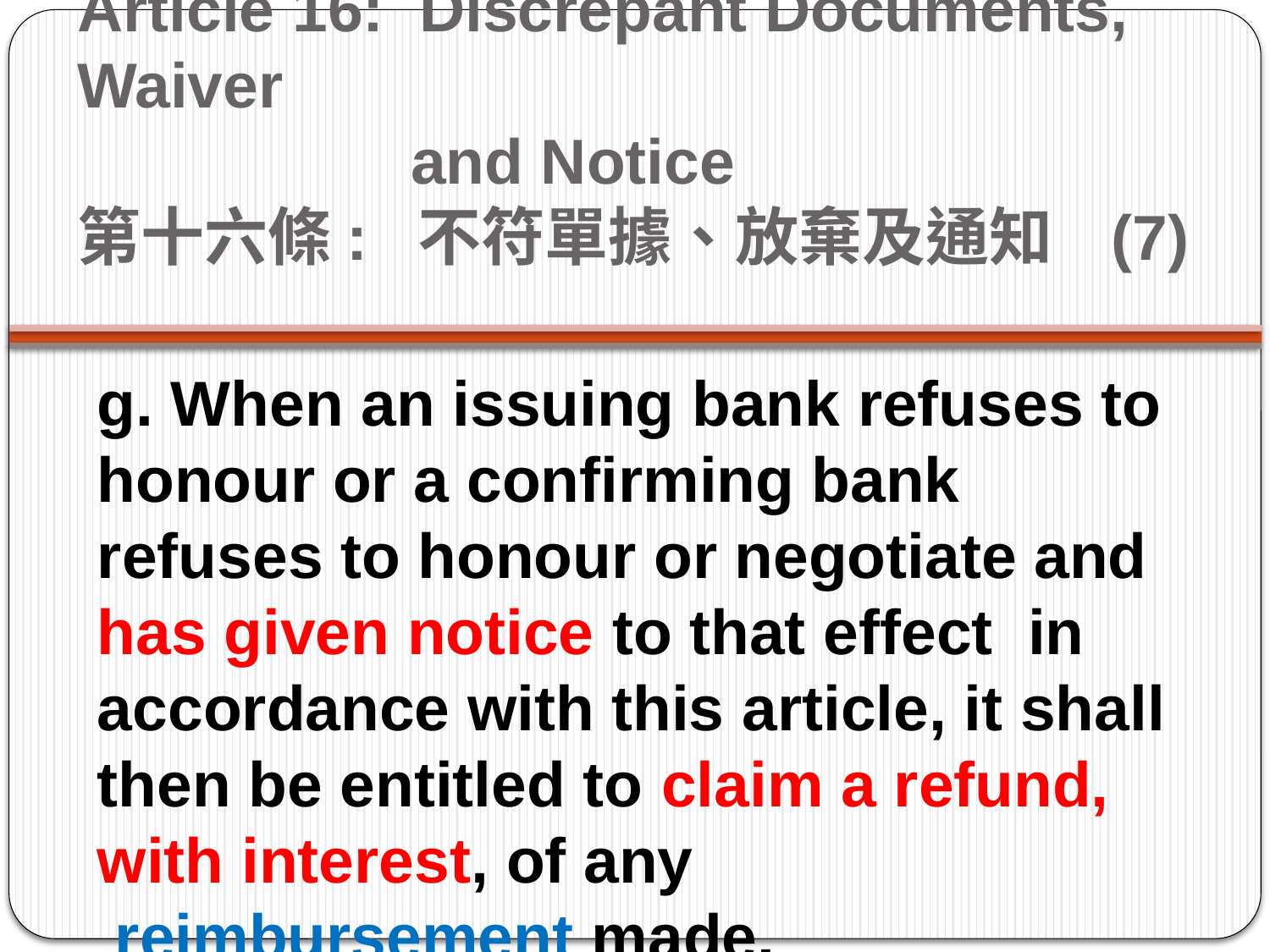

# Article 16:  Discrepant Documents, Waiver and Notice    第十六條:  不符單據、放棄及通知   (7)
g. When an issuing bank refuses to honour or a confirming bank refuses to honour or negotiate and has given notice to that effect  in accordance with this article, it shall then be entitled to claim a refund, with interest, of any  reimbursement made.